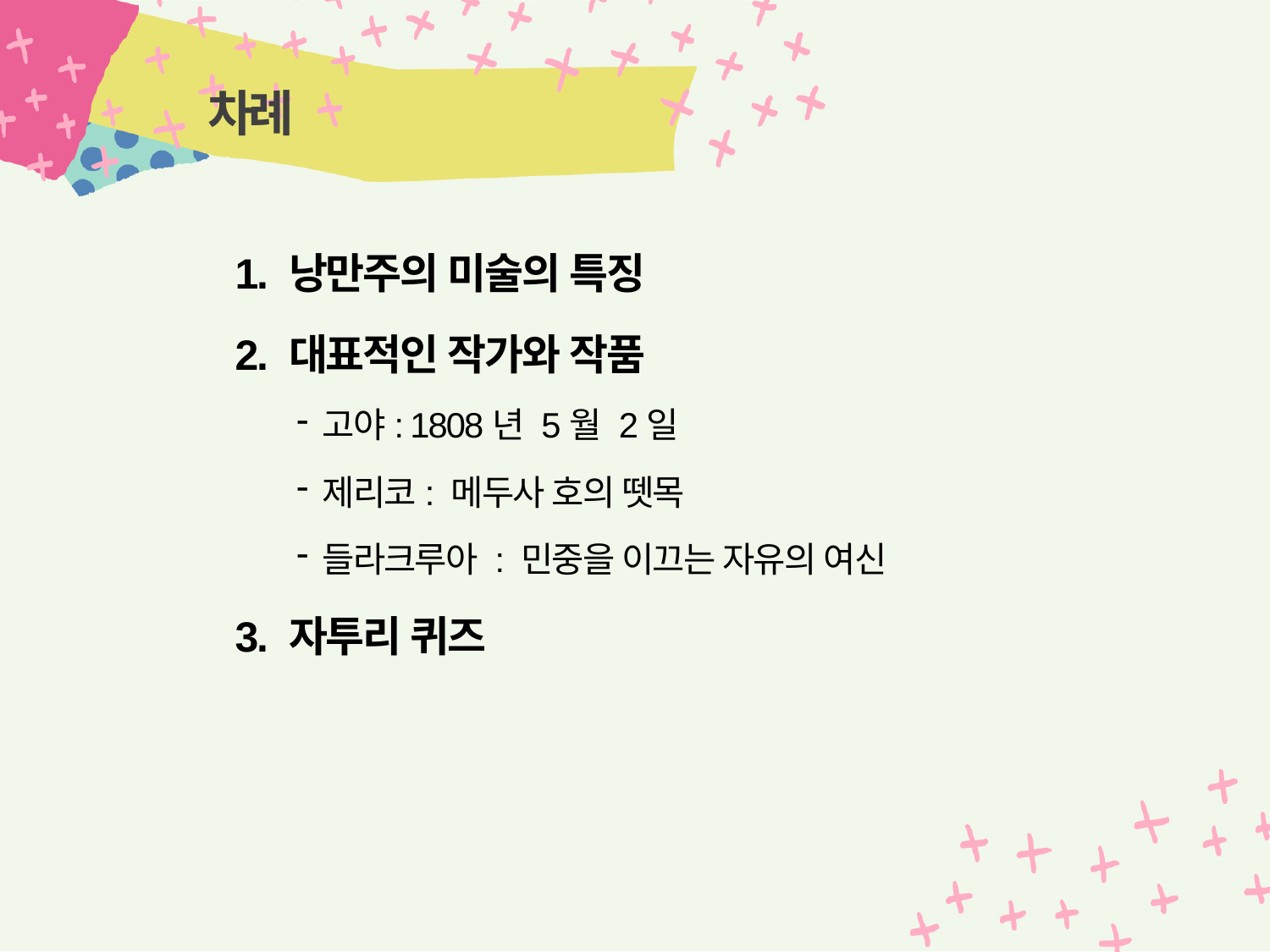

# 차례
1. 낭만주의 미술의 특징
2. 대표적인 작가와 작품
고야: 1808년 5월 2일
제리코: 메두사 호의 뗏목
들라크루아 : 민중을 이끄는 자유의 여신
3. 자투리 퀴즈